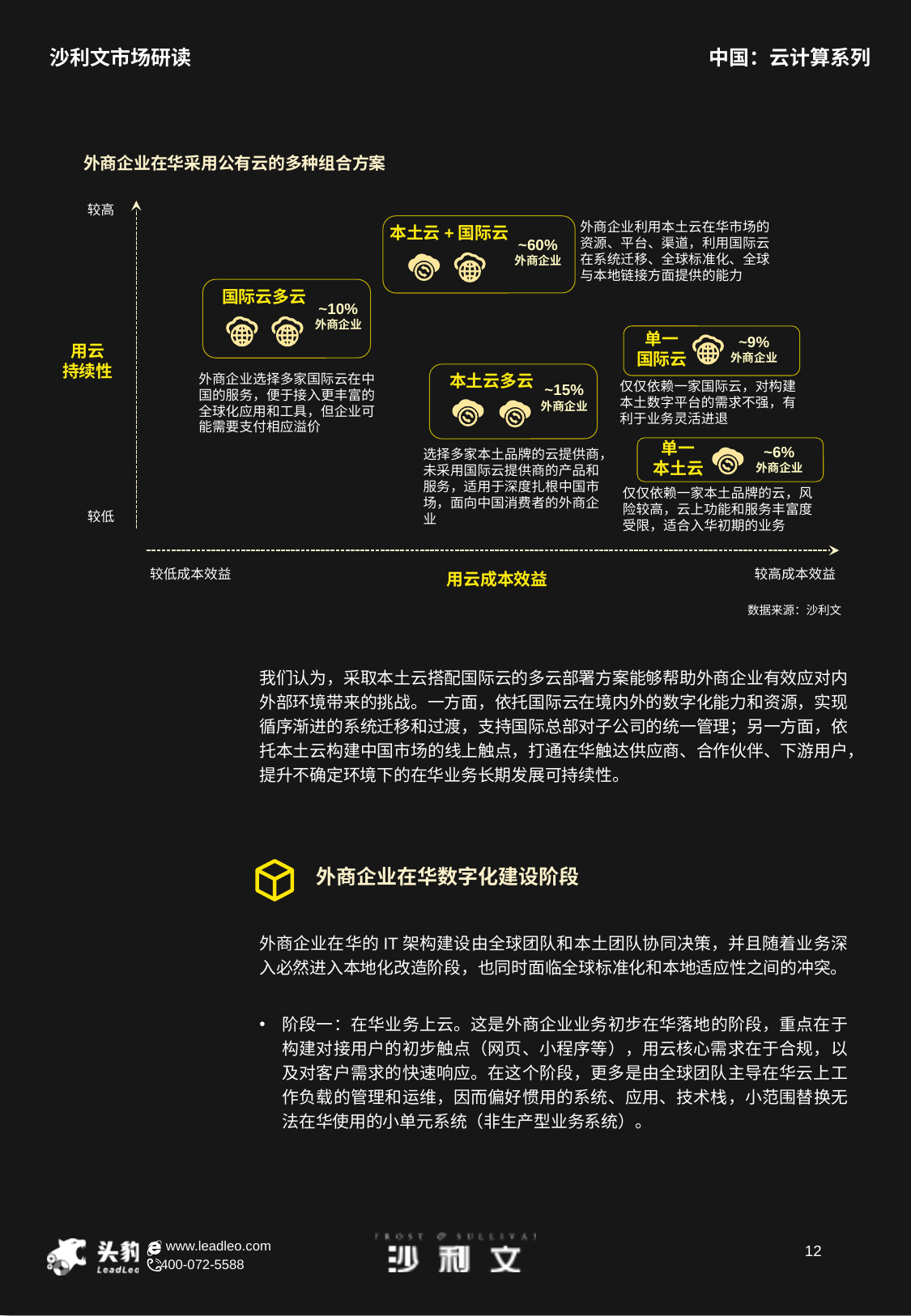

外商企业在华采用公有云的多种组合方案
较高
外商企业利用本土云在华市场的资源、平台、渠道，利用国际云在系统迁移、全球标准化、全球与本地链接方面提供的能力

本土云+国际云

~60%
外商企业

国际云多云

~10%
外商企业
单一
国际云

~9%
外商企业
用云
持续性

本土云多云

外商企业选择多家国际云在中国的服务，便于接入更丰富的全球化应用和工具，但企业可能需要支付相应溢价
仅仅依赖一家国际云，对构建本土数字平台的需求不强，有利于业务灵活进退
~15%
外商企业
单一
本土云

~6%
外商企业
选择多家本土品牌的云提供商，未采用国际云提供商的产品和服务，适用于深度扎根中国市场，面向中国消费者的外商企业
仅仅依赖一家本土品牌的云，风险较高，云上功能和服务丰富度受限，适合入华初期的业务
较低
较低成本效益
较高成本效益
用云成本效益
数据来源：沙利文
我们认为，采取本土云搭配国际云的多云部署方案能够帮助外商企业有效应对内外部环境带来的挑战。一方面，依托国际云在境内外的数字化能力和资源，实现循序渐进的系统迁移和过渡，支持国际总部对子公司的统一管理；另一方面，依托本土云构建中国市场的线上触点，打通在华触达供应商、合作伙伴、下游用户，提升不确定环境下的在华业务长期发展可持续性。
外商企业在华数字化建设阶段

外商企业在华的IT架构建设由全球团队和本土团队协同决策，并且随着业务深入必然进入本地化改造阶段，也同时面临全球标准化和本地适应性之间的冲突。
阶段一：在华业务上云。这是外商企业业务初步在华落地的阶段，重点在于构建对接用户的初步触点（网页、小程序等），用云核心需求在于合规，以及对客户需求的快速响应。在这个阶段，更多是由全球团队主导在华云上工作负载的管理和运维，因而偏好惯用的系统、应用、技术栈，小范围替换无法在华使用的小单元系统（非生产型业务系统）。
12